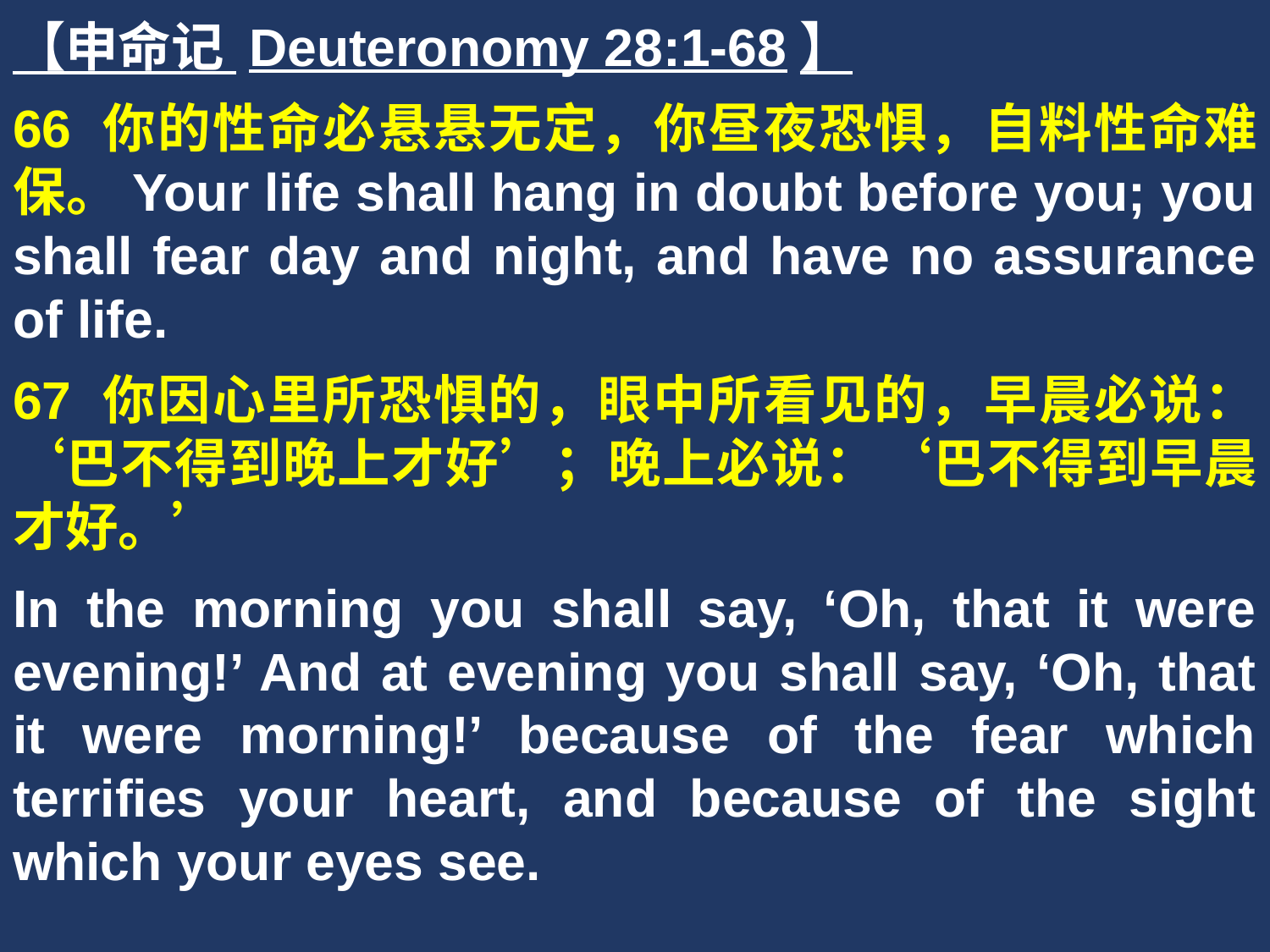

【申命记 Deuteronomy 28:1-68】
66 你的性命必悬悬无定，你昼夜恐惧，自料性命难保。Your life shall hang in doubt before you; you shall fear day and night, and have no assurance of life.
67 你因心里所恐惧的，眼中所看见的，早晨必说：‘巴不得到晚上才好’；晚上必说：‘巴不得到早晨才好。’
In the morning you shall say, ‘Oh, that it were evening!’ And at evening you shall say, ‘Oh, that it were morning!’ because of the fear which terrifies your heart, and because of the sight which your eyes see.